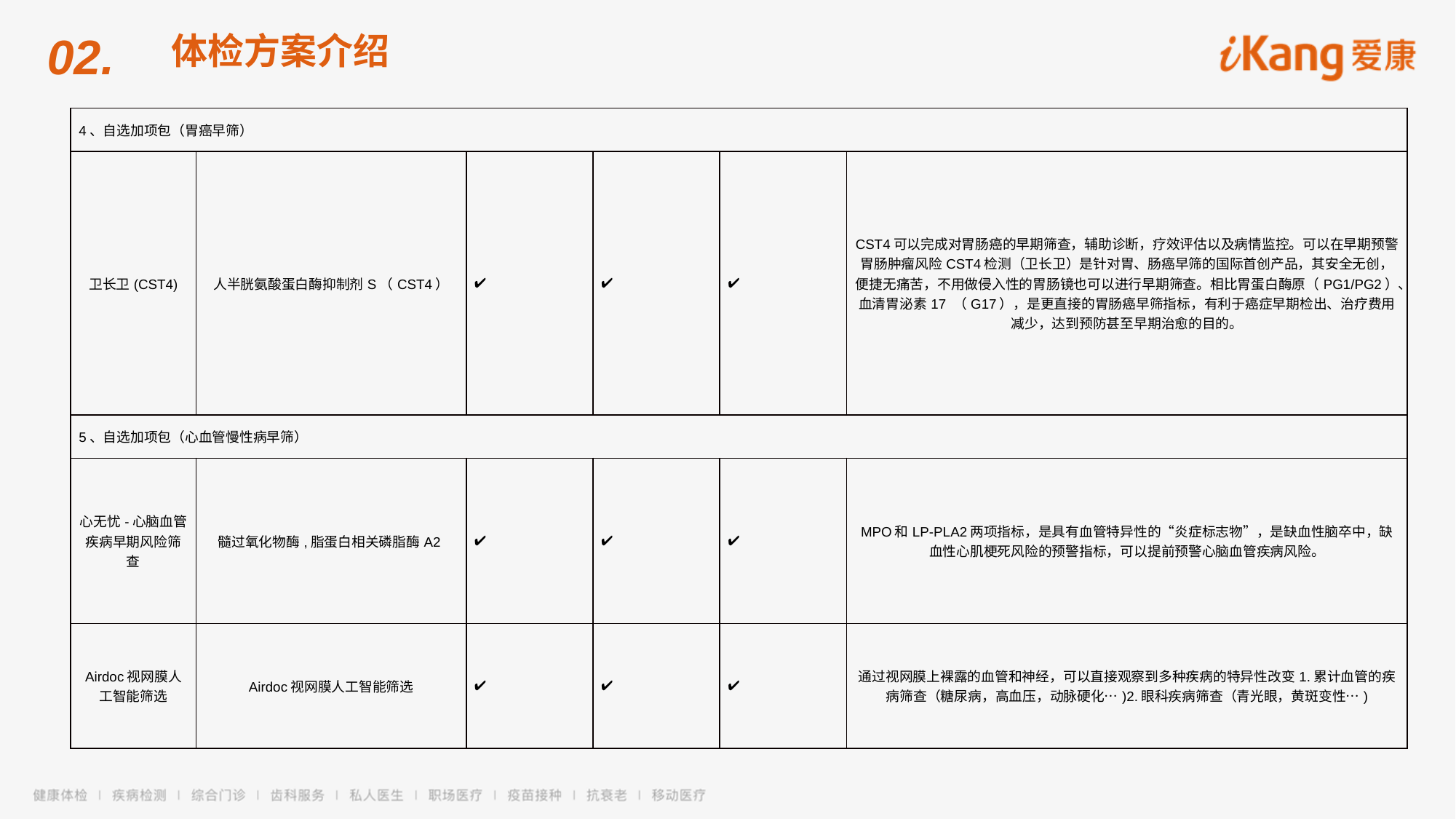

02.
体检方案介绍
| 4、自选加项包（胃癌早筛） |  |  |  |  |  |
| --- | --- | --- | --- | --- | --- |
| 卫长卫(CST4) | 人半胱氨酸蛋白酶抑制剂S（CST4） | ✔ | ✔ | ✔ | CST4可以完成对胃肠癌的早期筛查，辅助诊断，疗效评估以及病情监控。可以在早期预警胃肠肿瘤风险CST4检测（卫长卫）是针对胃、肠癌早筛的国际首创产品，其安全无创，便捷无痛苦，不用做侵入性的胃肠镜也可以进行早期筛查。相比胃蛋白酶原（PG1/PG2）、血清胃泌素17 （G17），是更直接的胃肠癌早筛指标，有利于癌症早期检出、治疗费用减少，达到预防甚至早期治愈的目的。 |
| 5、自选加项包（心血管慢性病早筛） |  |  |  |  |  |
| 心无忧-心脑血管疾病早期风险筛查 | 髓过氧化物酶,脂蛋白相关磷脂酶A2 | ✔ | ✔ | ✔ | MPO和LP-PLA2两项指标，是具有血管特异性的“炎症标志物”，是缺血性脑卒中，缺血性心肌梗死风险的预警指标，可以提前预警心脑血管疾病风险。 |
| Airdoc视网膜人工智能筛选 | Airdoc视网膜人工智能筛选 | ✔ | ✔ | ✔ | 通过视网膜上裸露的血管和神经，可以直接观察到多种疾病的特异性改变1.累计血管的疾病筛查（糖尿病，高血压，动脉硬化…)2.眼科疾病筛查（青光眼，黄斑变性…) |